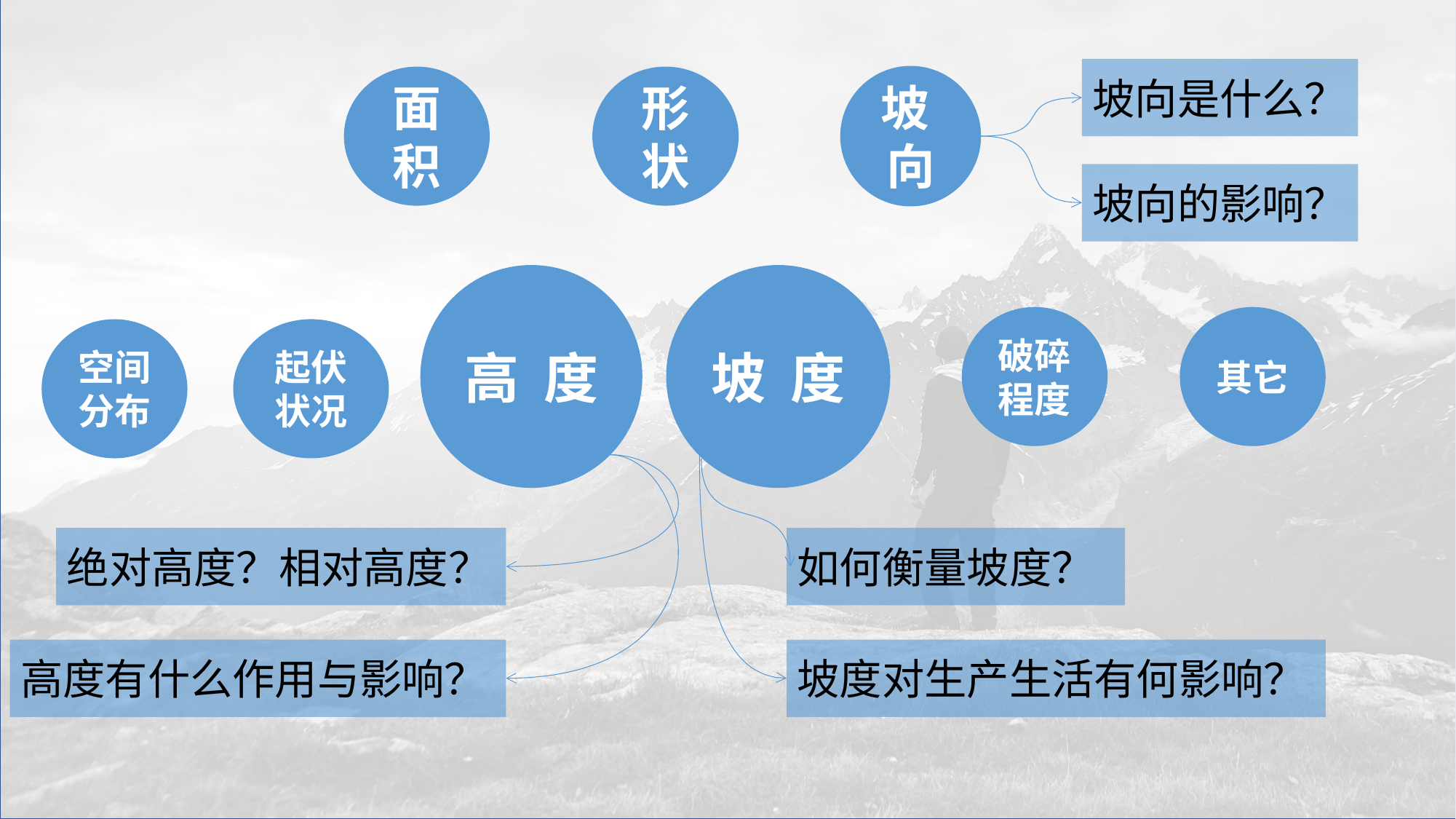

坡向是什么？
面积
形状
坡  向
坡向的影响？
高  度
坡  度
破碎
程度
其它
起伏状况
空间分布
高度有什么作用与影响？
绝对高度？相对高度？
坡度对生产生活有何影响？
如何衡量坡度？